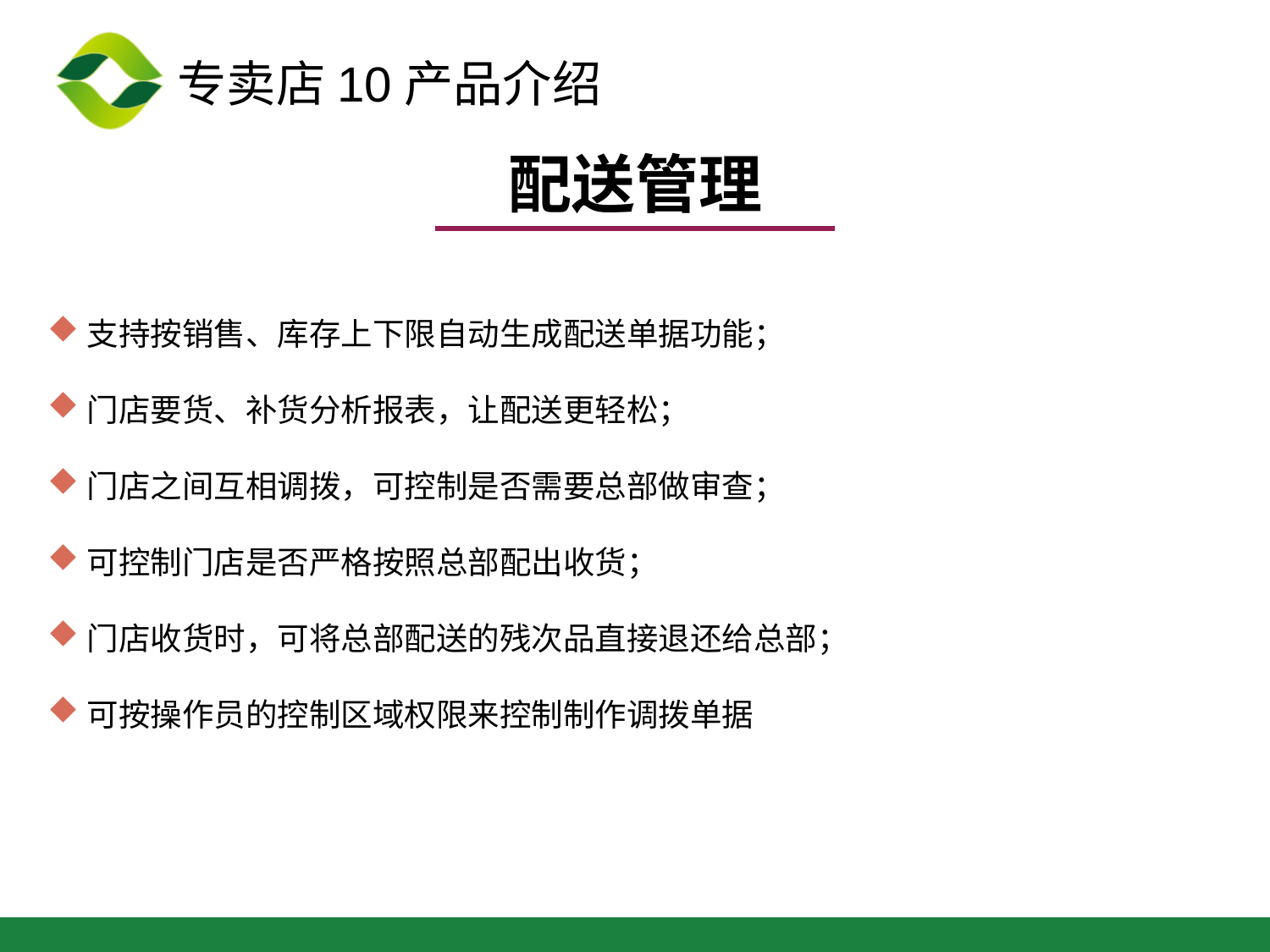

配送管理

支持按销售、库存上下限自动生成配送单据功能；
门店要货、补货分析报表，让配送更轻松；
门店之间互相调拨，可控制是否需要总部做审查；
可控制门店是否严格按照总部配出收货；
门店收货时，可将总部配送的残次品直接退还给总部；
可按操作员的控制区域权限来控制制作调拨单据